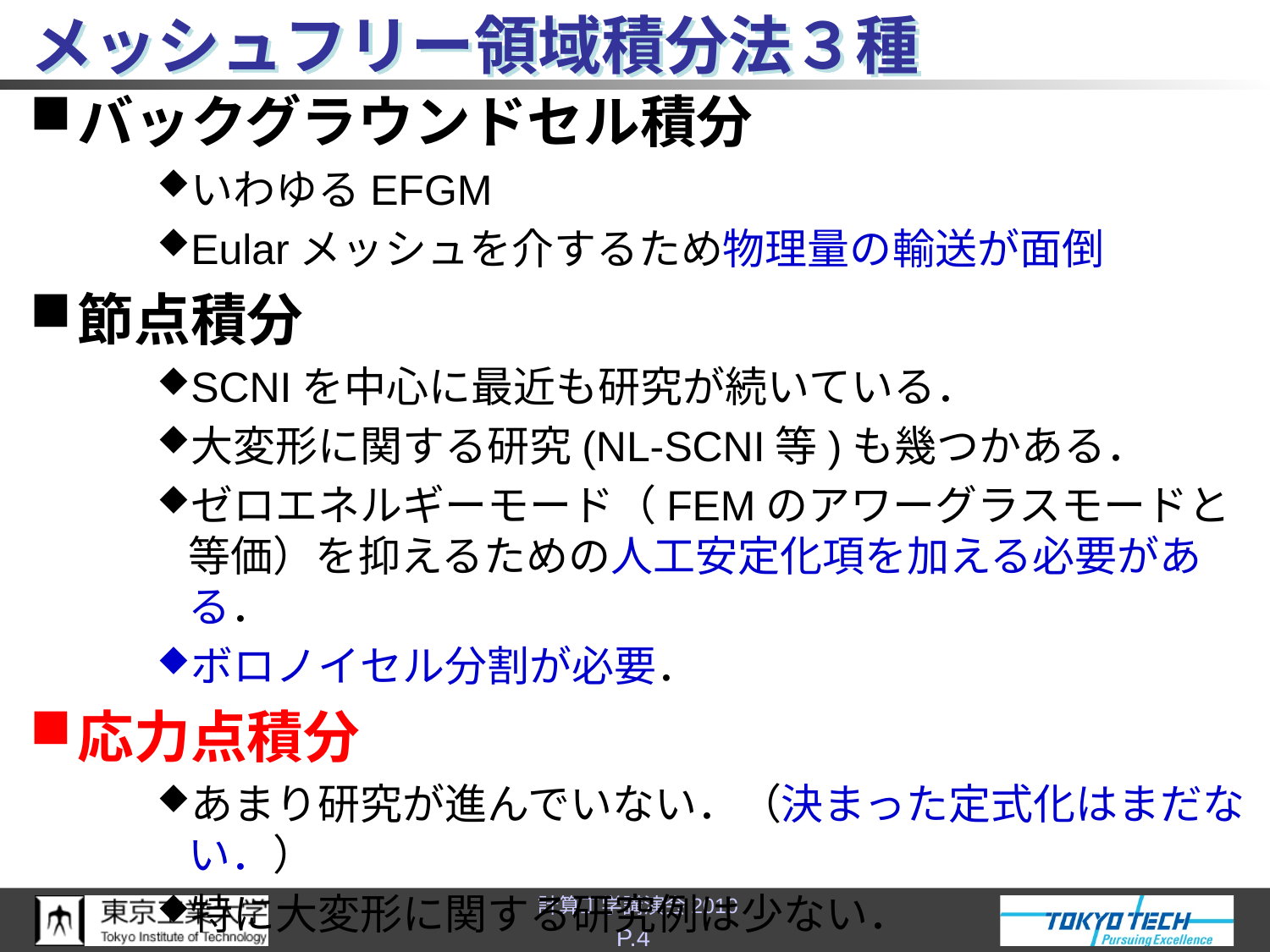

# メッシュフリー領域積分法３種
バックグラウンドセル積分
いわゆるEFGM
Eularメッシュを介するため物理量の輸送が面倒
節点積分
SCNIを中心に最近も研究が続いている．
大変形に関する研究(NL-SCNI等)も幾つかある．
ゼロエネルギーモード（FEMのアワーグラスモードと等価）を抑えるための人工安定化項を加える必要がある．
ボロノイセル分割が必要．
応力点積分
あまり研究が進んでいない．（決まった定式化はまだない．）
特に大変形に関する研究例は少ない．